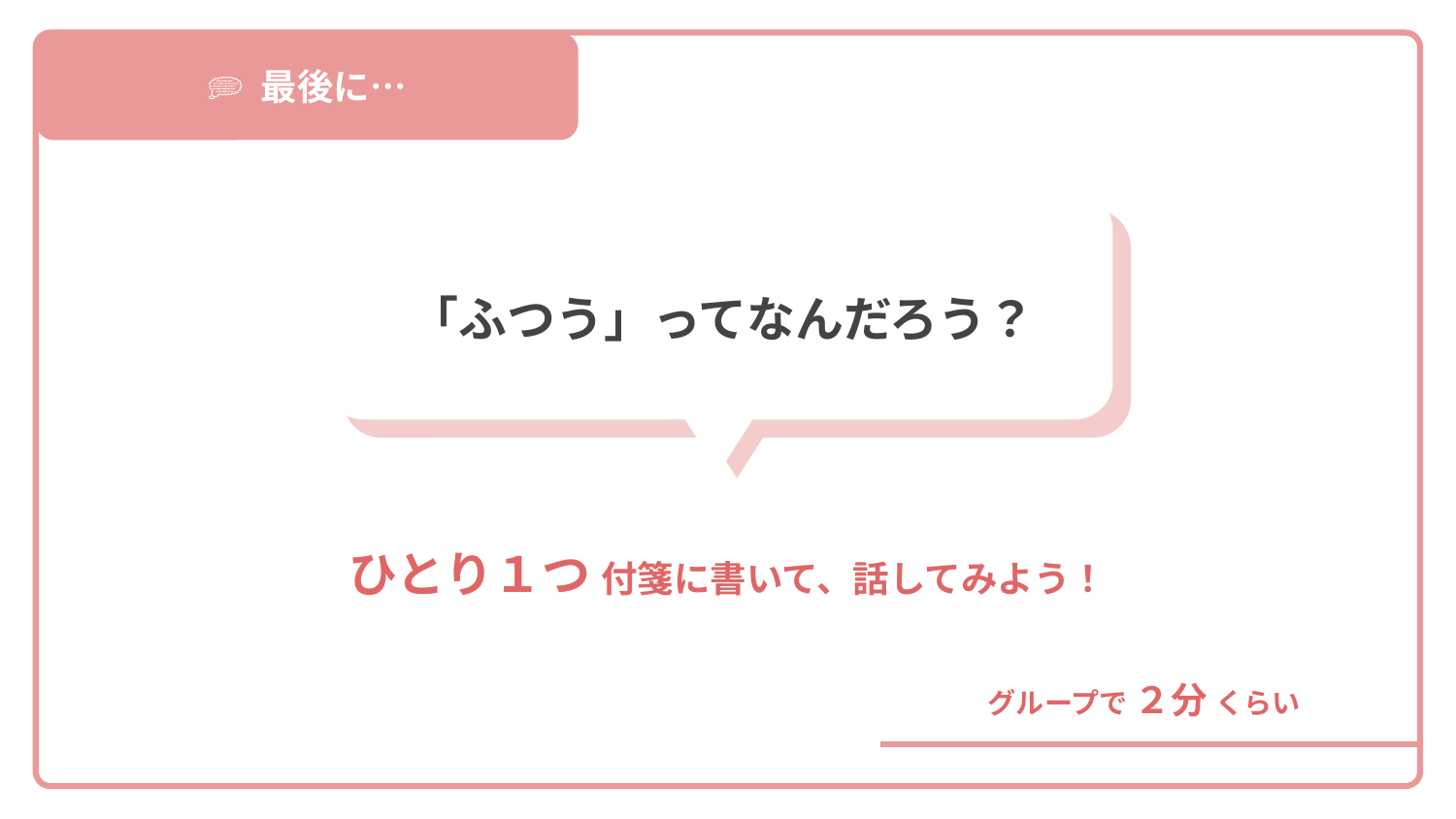

💭 最後に…

「ふつう」ってなんだろう？
ひとり１つ 付箋に書いて、話してみよう！
グループで ２分 くらい